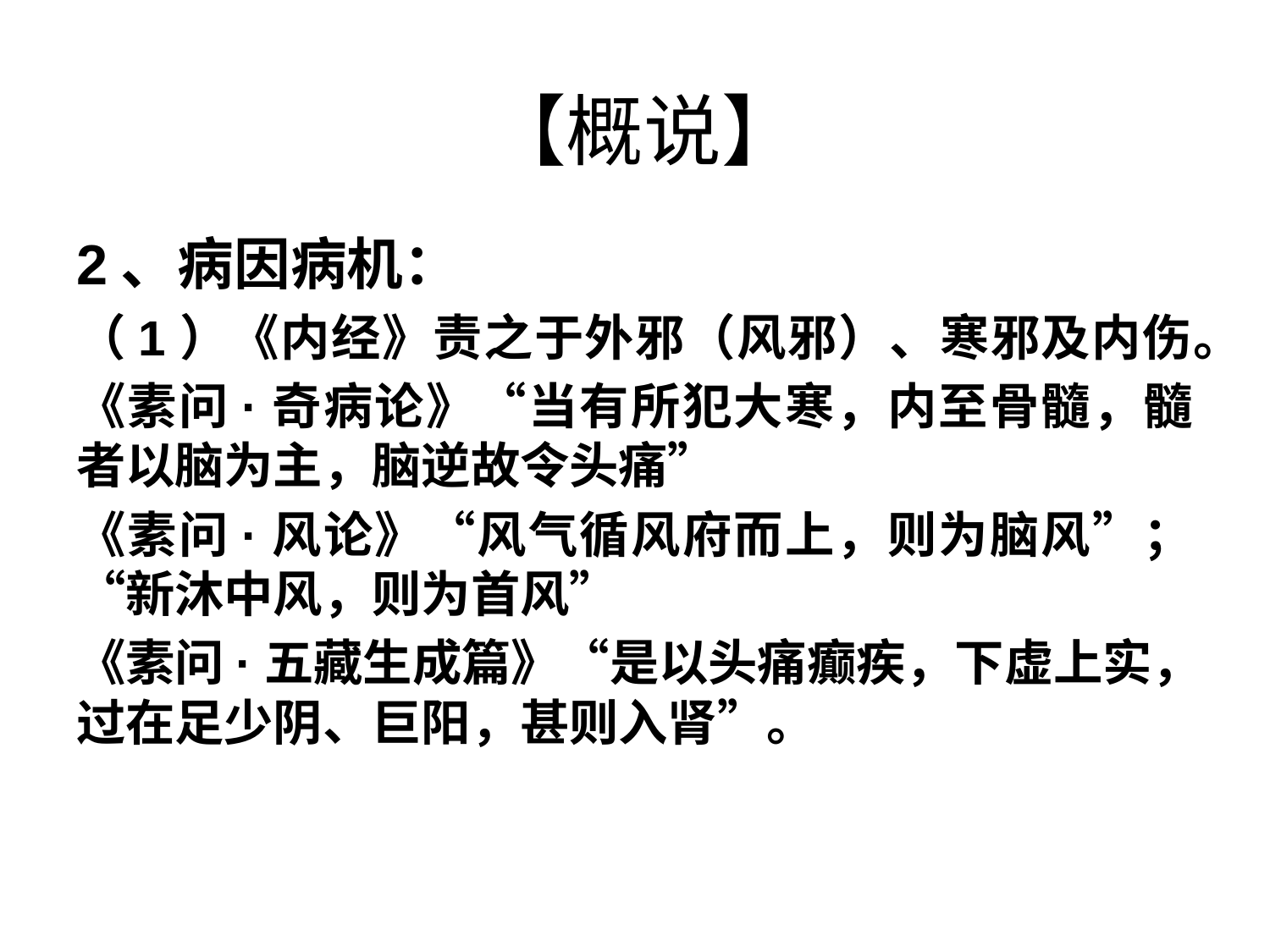

# 【概说】
2、病因病机：
（1）《内经》责之于外邪（风邪）、寒邪及内伤。
《素问·奇病论》“当有所犯大寒，内至骨髓，髓者以脑为主，脑逆故令头痛”
《素问·风论》“风气循风府而上，则为脑风”；“新沐中风，则为首风”
《素问·五藏生成篇》“是以头痛癫疾，下虚上实，过在足少阴、巨阳，甚则入肾”。